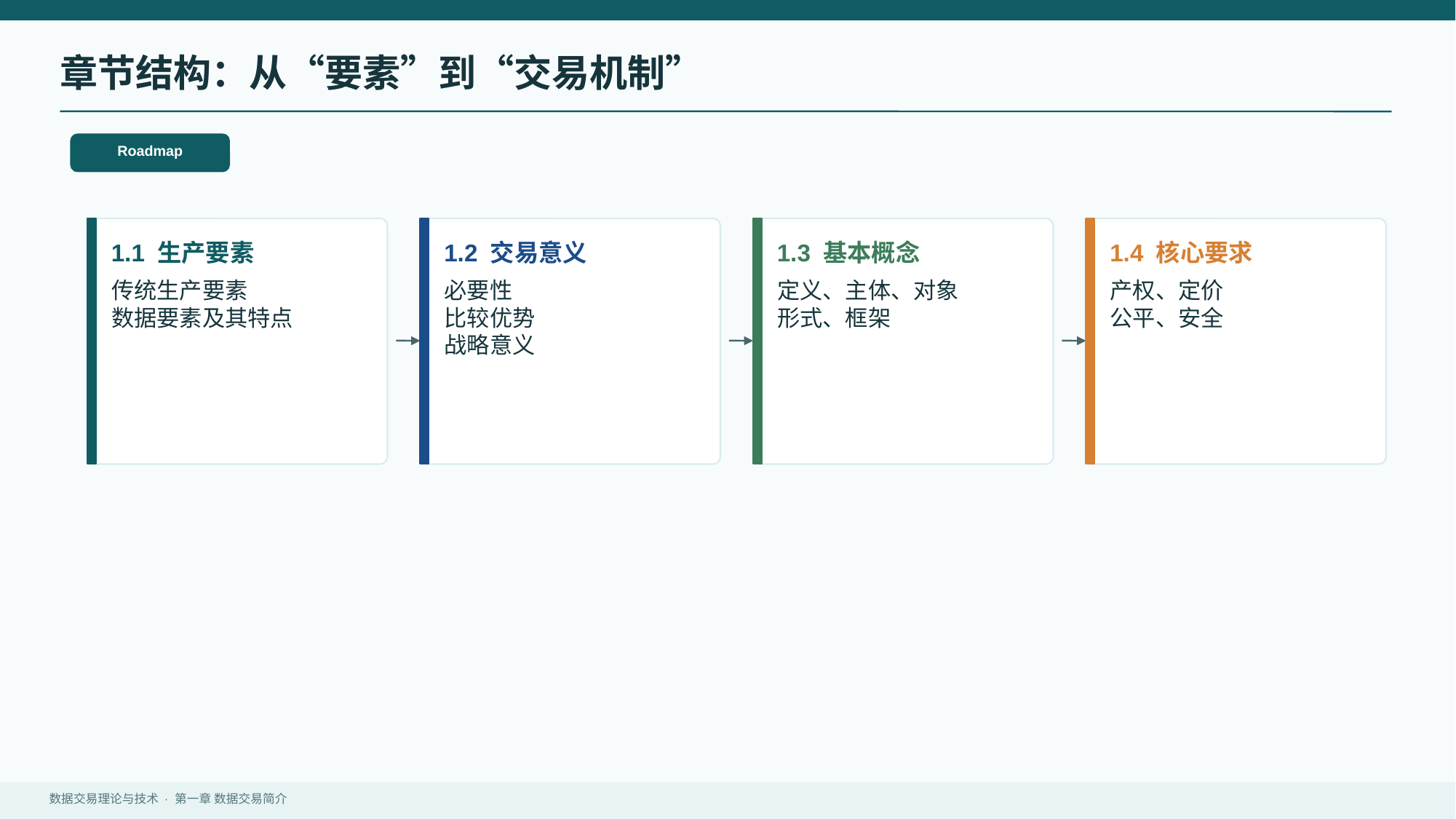

章节结构：从“要素”到“交易机制”

Roadmap

1.1 生产要素
1.2 交易意义
1.3 基本概念
1.4 核心要求
传统生产要素
数据要素及其特点
必要性
比较优势
战略意义
定义、主体、对象
形式、框架
产权、定价
公平、安全

6